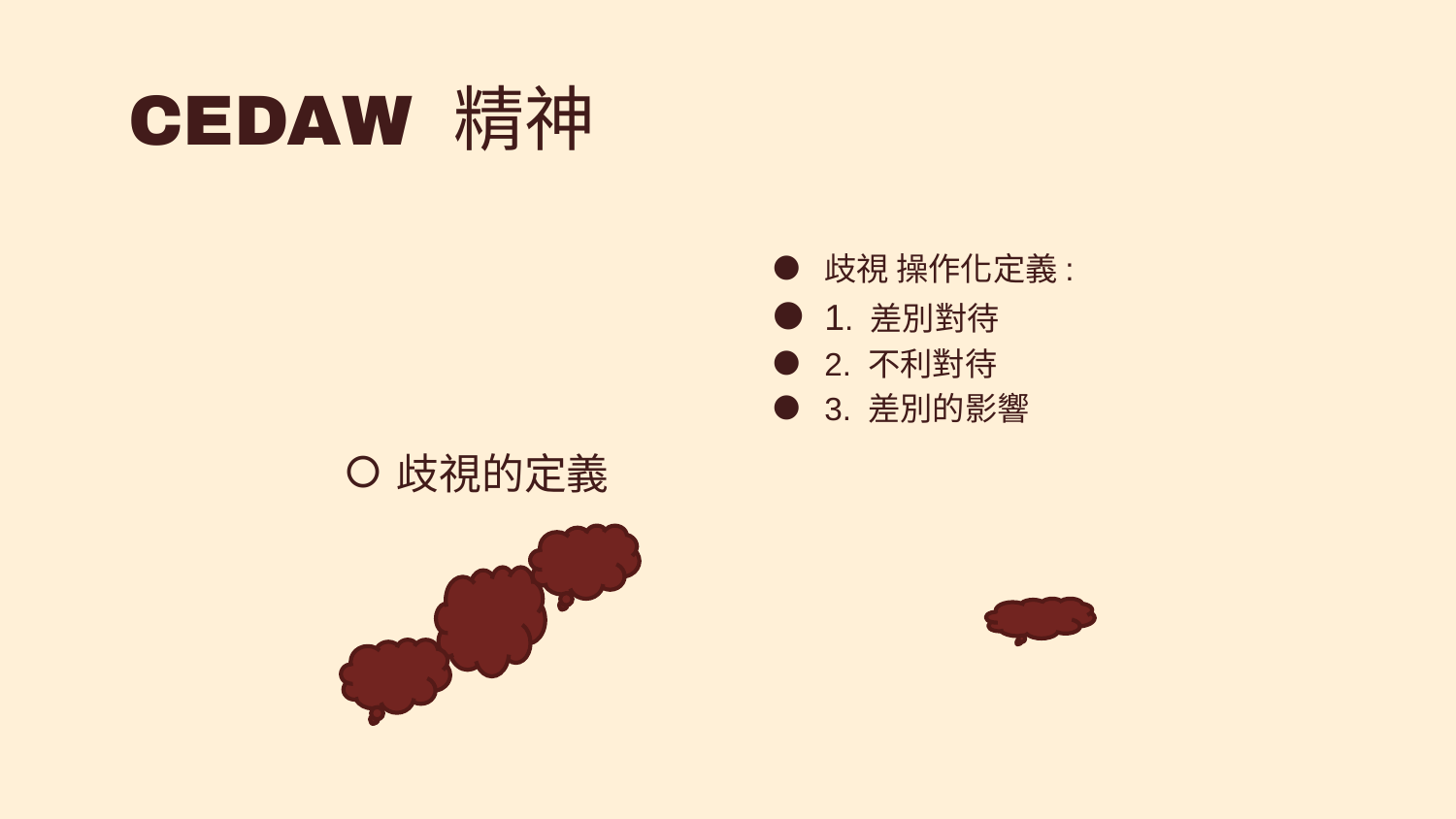

# CEDAW 精神
歧視的定義
歧視 操作化定義:
1. 差別對待
2. 不利對待
3. 差別的影響